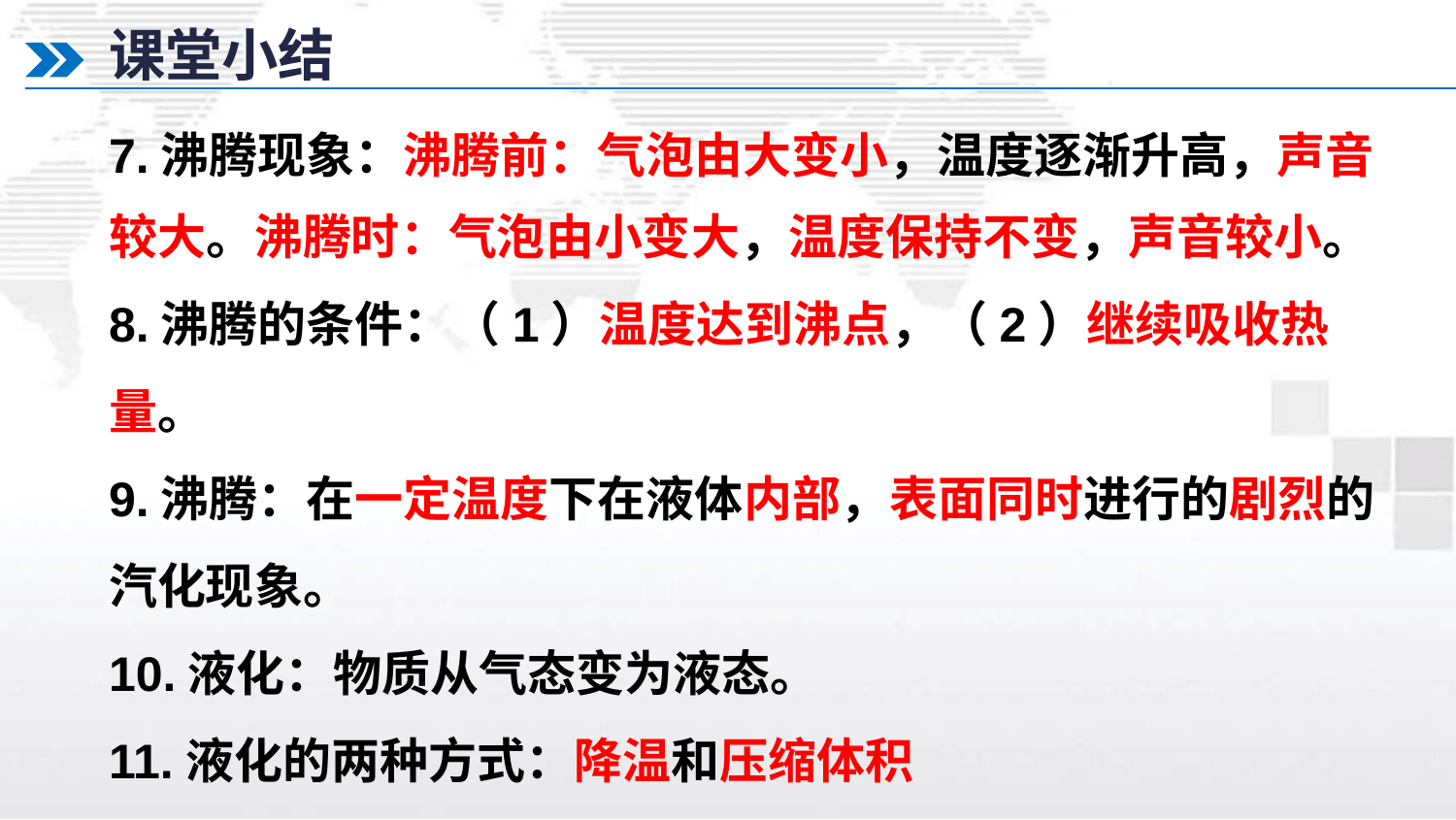

# 课堂小结
7.沸腾现象：沸腾前：气泡由大变小，温度逐渐升高，声音较大。沸腾时：气泡由小变大，温度保持不变，声音较小。
8.沸腾的条件：（1）温度达到沸点，（2）继续吸收热量。
9.沸腾：在一定温度下在液体内部，表面同时进行的剧烈的汽化现象。
10.液化：物质从气态变为液态。
11.液化的两种方式：降温和压缩体积